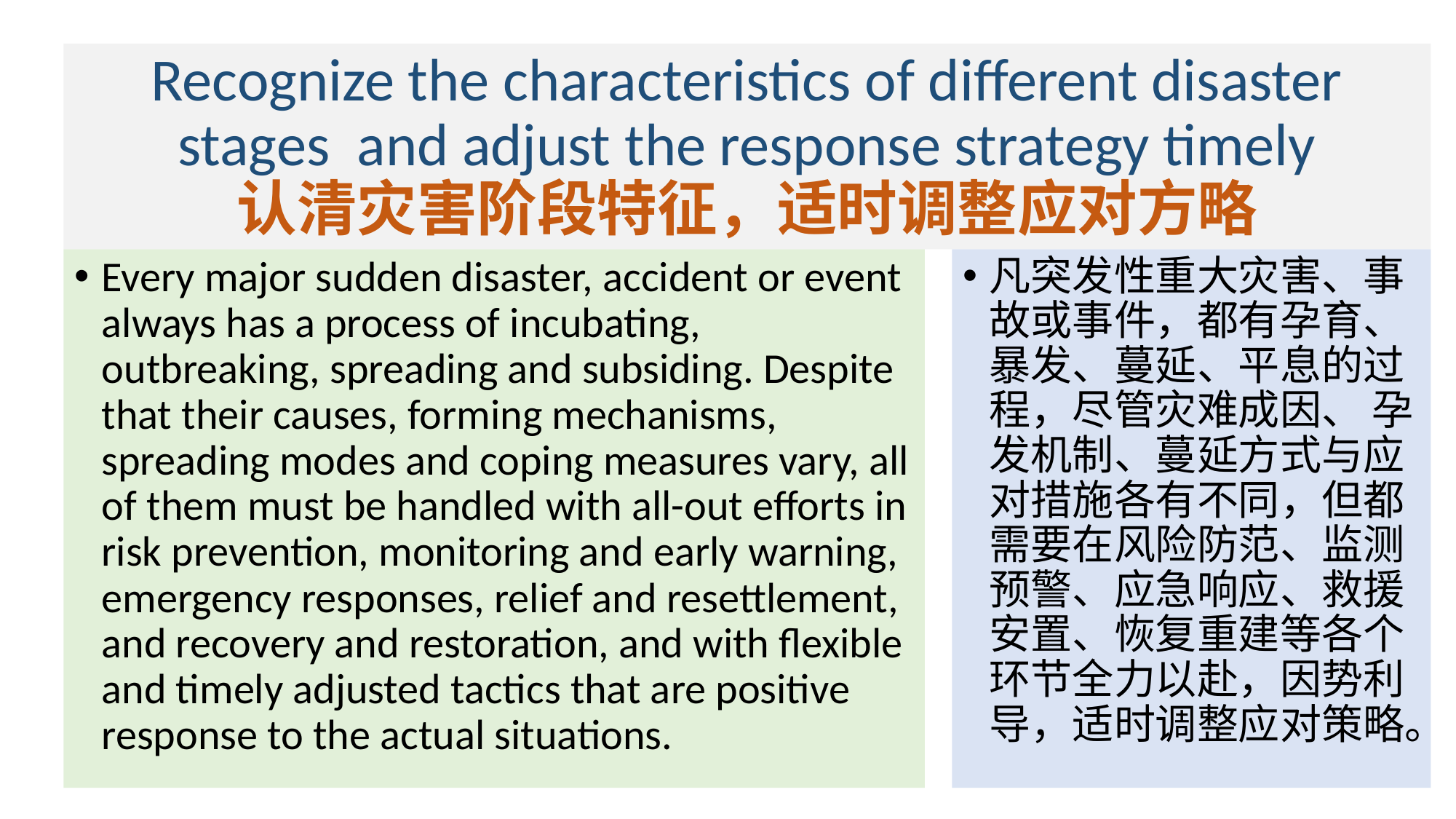

# Recognize the characteristics of different disaster stages  and adjust the response strategy timely 认清灾害阶段特征，适时调整应对方略
Every major sudden disaster, accident or event always has a process of incubating, outbreaking, spreading and subsiding. Despite that their causes, forming mechanisms, spreading modes and coping measures vary, all of them must be handled with all-out efforts in risk prevention, monitoring and early warning, emergency responses, relief and resettlement, and recovery and restoration, and with flexible and timely adjusted tactics that are positive response to the actual situations.
凡突发性重大灾害、事故或事件，都有孕育、暴发、蔓延、平息的过程，尽管灾难成因、 孕发机制、蔓延方式与应对措施各有不同，但都需要在风险防范、监测预警、应急响应、救援安置、恢复重建等各个环节全力以赴，因势利导，适时调整应对策略。